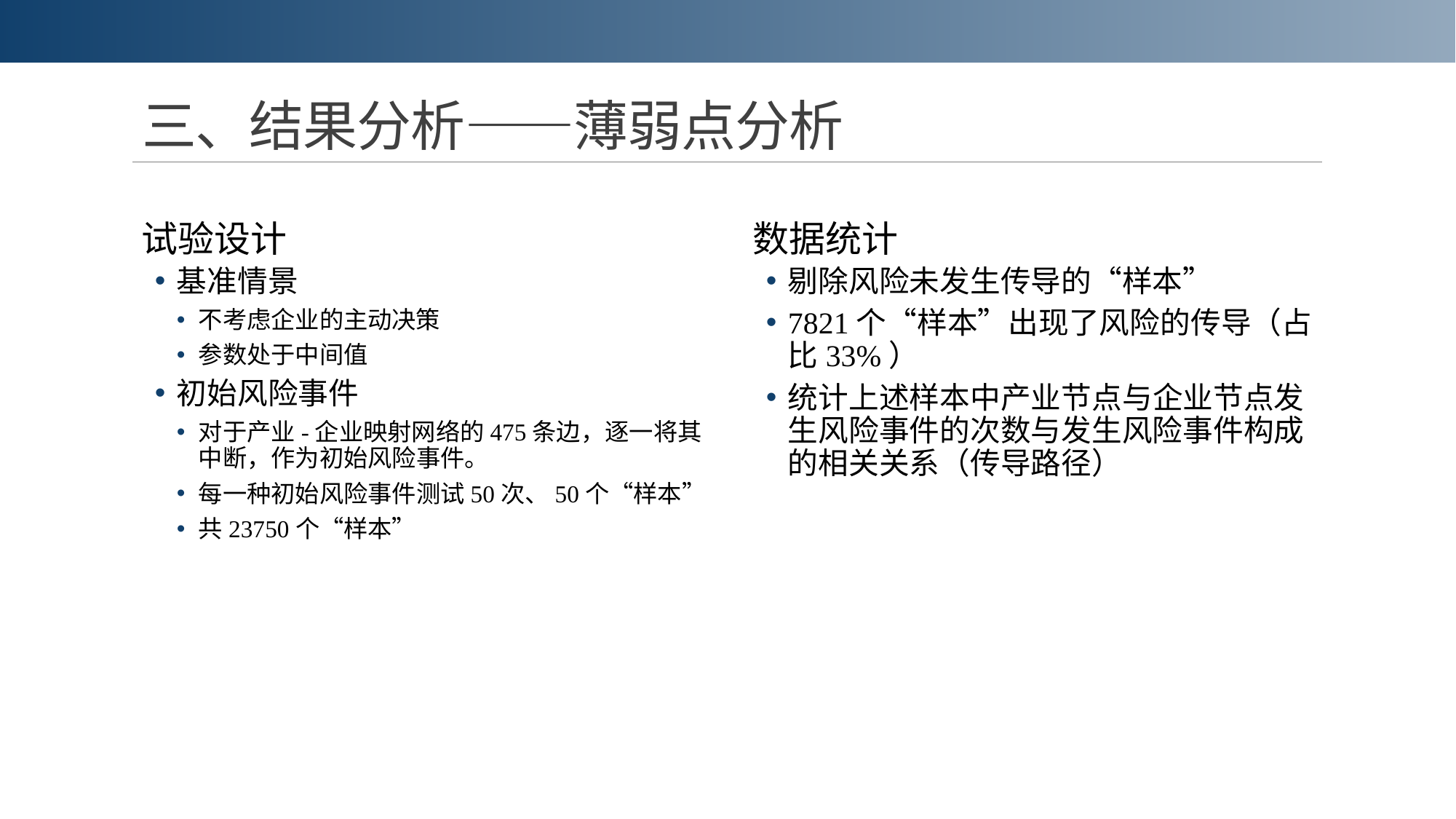

# 三、结果分析——薄弱点分析
试验设计
基准情景
不考虑企业的主动决策
参数处于中间值
初始风险事件
对于产业-企业映射网络的475条边，逐一将其中断，作为初始风险事件。
每一种初始风险事件测试50次、50个“样本”
共23750个“样本”
数据统计
剔除风险未发生传导的“样本”
7821个“样本”出现了风险的传导（占比33%）
统计上述样本中产业节点与企业节点发生风险事件的次数与发生风险事件构成的相关关系（传导路径）